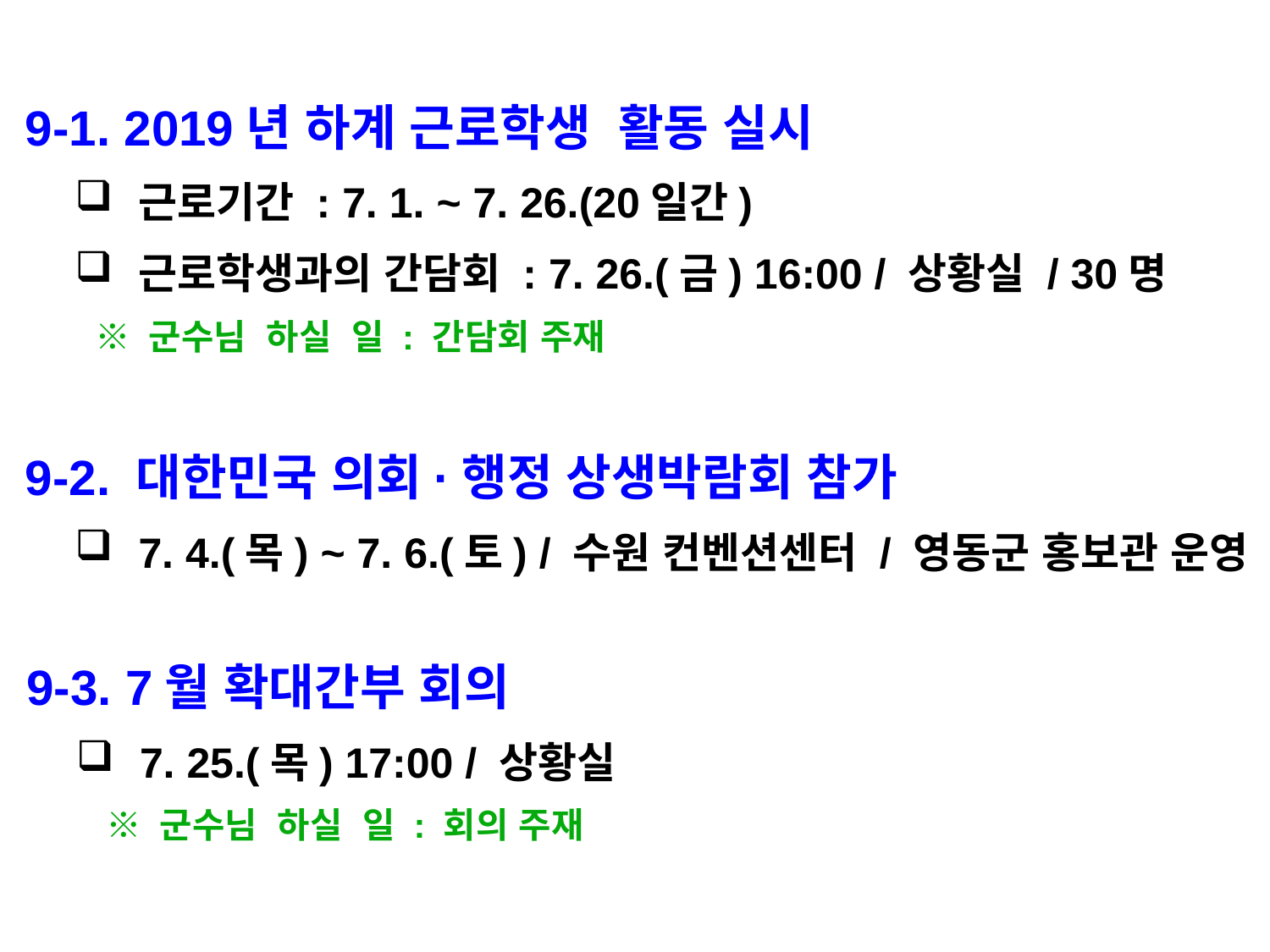

9-1. 2019년 하계 근로학생  활동 실시
근로기간 : 7. 1. ~ 7. 26.(20일간)
근로학생과의 간담회 : 7. 26.(금) 16:00 / 상황실 / 30명
  ※ 군수님  하실  일 : 간담회 주재
 9-2. 대한민국 의회·행정 상생박람회 참가
7. 4.(목) ~ 7. 6.(토) / 수원 컨벤션센터 / 영동군 홍보관 운영
 9-3. 7월 확대간부 회의
7. 25.(목) 17:00 / 상황실
   ※ 군수님  하실  일 : 회의 주재